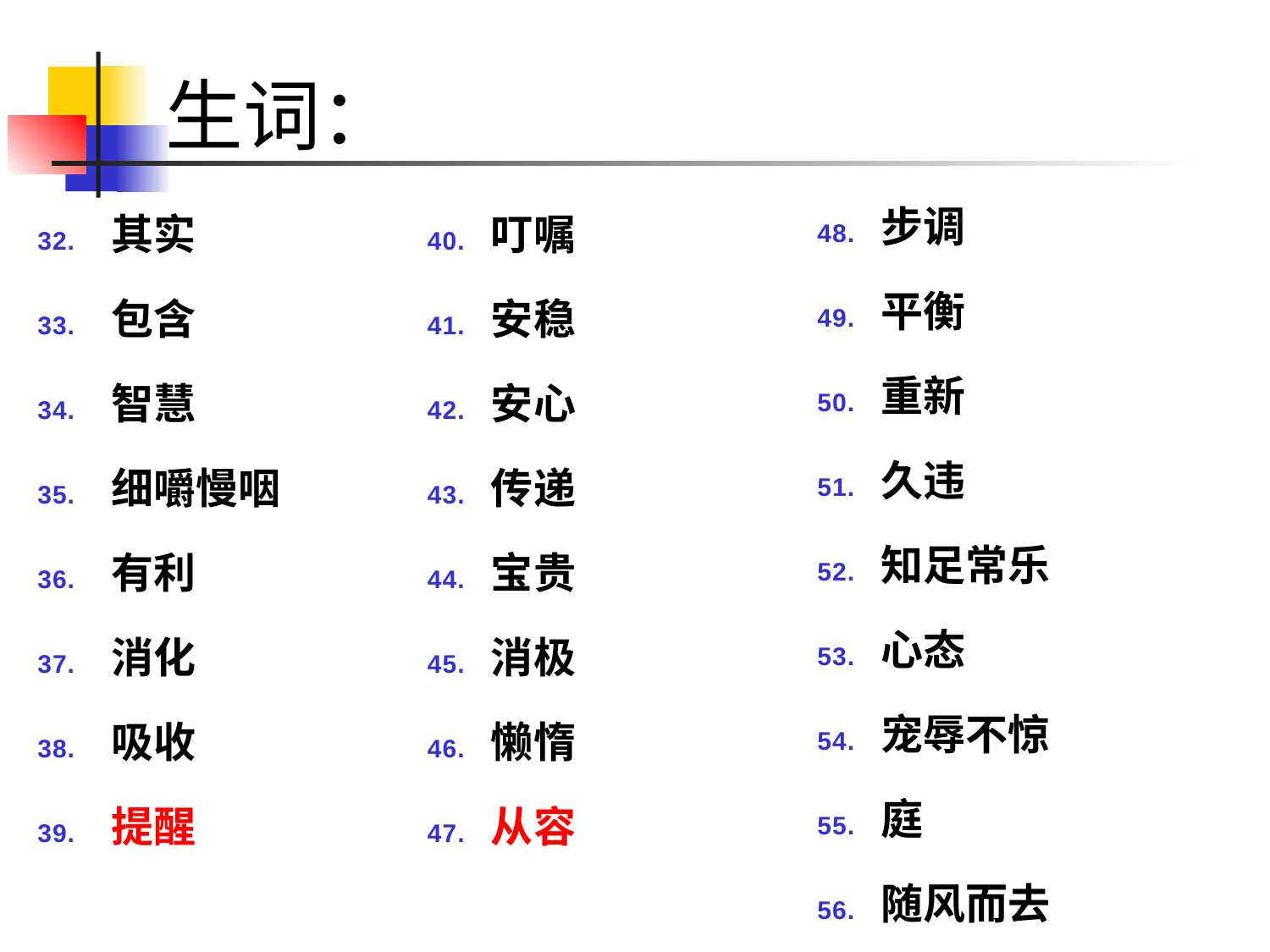

# 生词：
步调
平衡
重新
久违
知足常乐
心态
宠辱不惊
庭
随风而去
其实
包含
智慧
细嚼慢咽
有利
消化
吸收
提醒
叮嘱
安稳
安心
传递
宝贵
消极
懒惰
从容